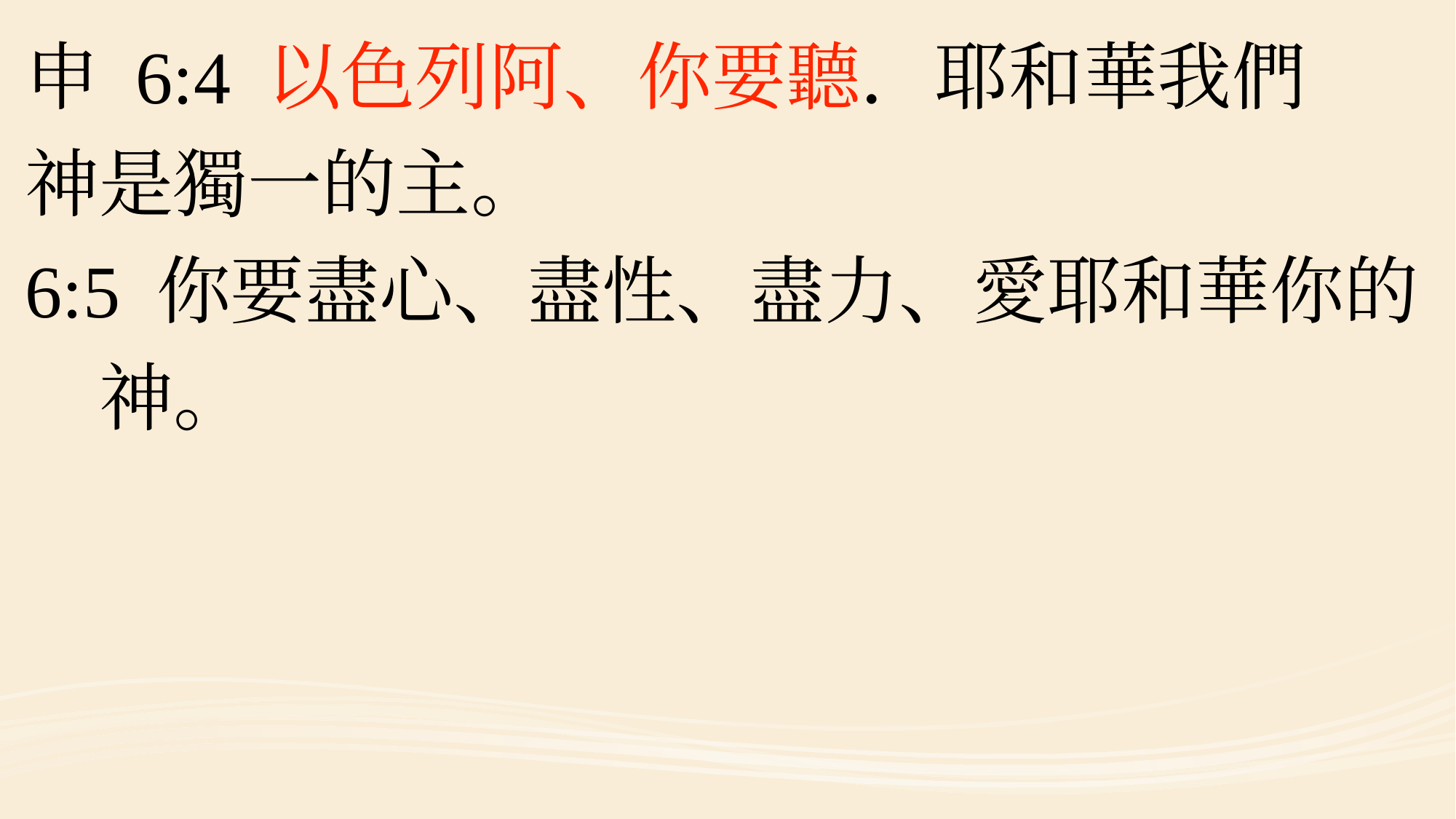

#
申 6:4 以色列阿、你要聽．耶和華我們　神是獨一的主。
6:5 你要盡心、盡性、盡力、愛耶和華你的　神。
7